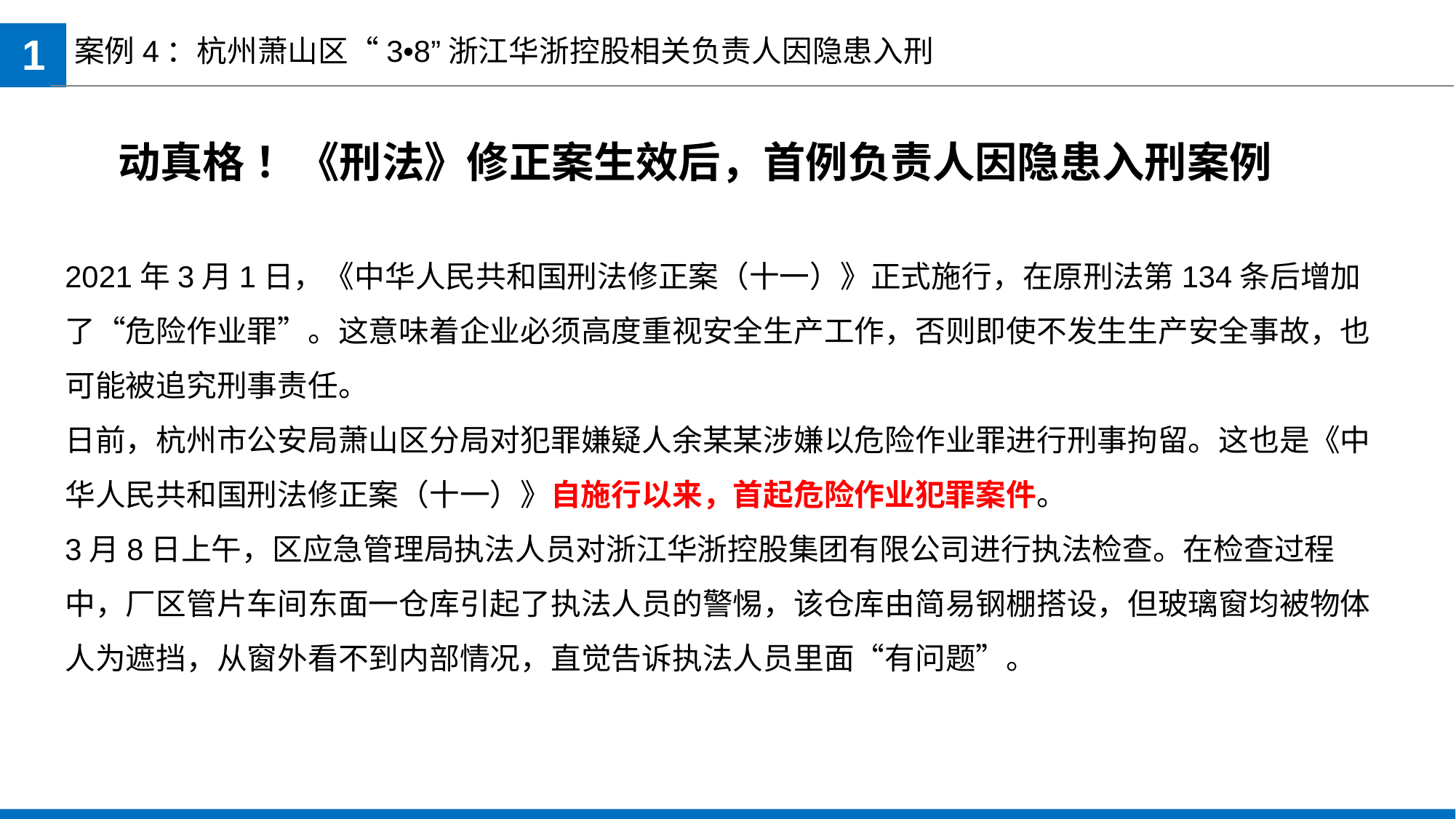

案例4：杭州萧山区“3•8”浙江华浙控股相关负责人因隐患入刑
1
# 动真格 ！《刑法》修正案生效后，首例负责人因隐患入刑案例
2021年3月1日，《中华人民共和国刑法修正案（十一）》正式施行，在原刑法第134条后增加了“危险作业罪”。这意味着企业必须高度重视安全生产工作，否则即使不发生生产安全事故，也可能被追究刑事责任。
日前，杭州市公安局萧山区分局对犯罪嫌疑人余某某涉嫌以危险作业罪进行刑事拘留。这也是《中华人民共和国刑法修正案（十一）》自施行以来，首起危险作业犯罪案件。
3月8日上午，区应急管理局执法人员对浙江华浙控股集团有限公司进行执法检查。在检查过程中，厂区管片车间东面一仓库引起了执法人员的警惕，该仓库由简易钢棚搭设，但玻璃窗均被物体人为遮挡，从窗外看不到内部情况，直觉告诉执法人员里面“有问题”。